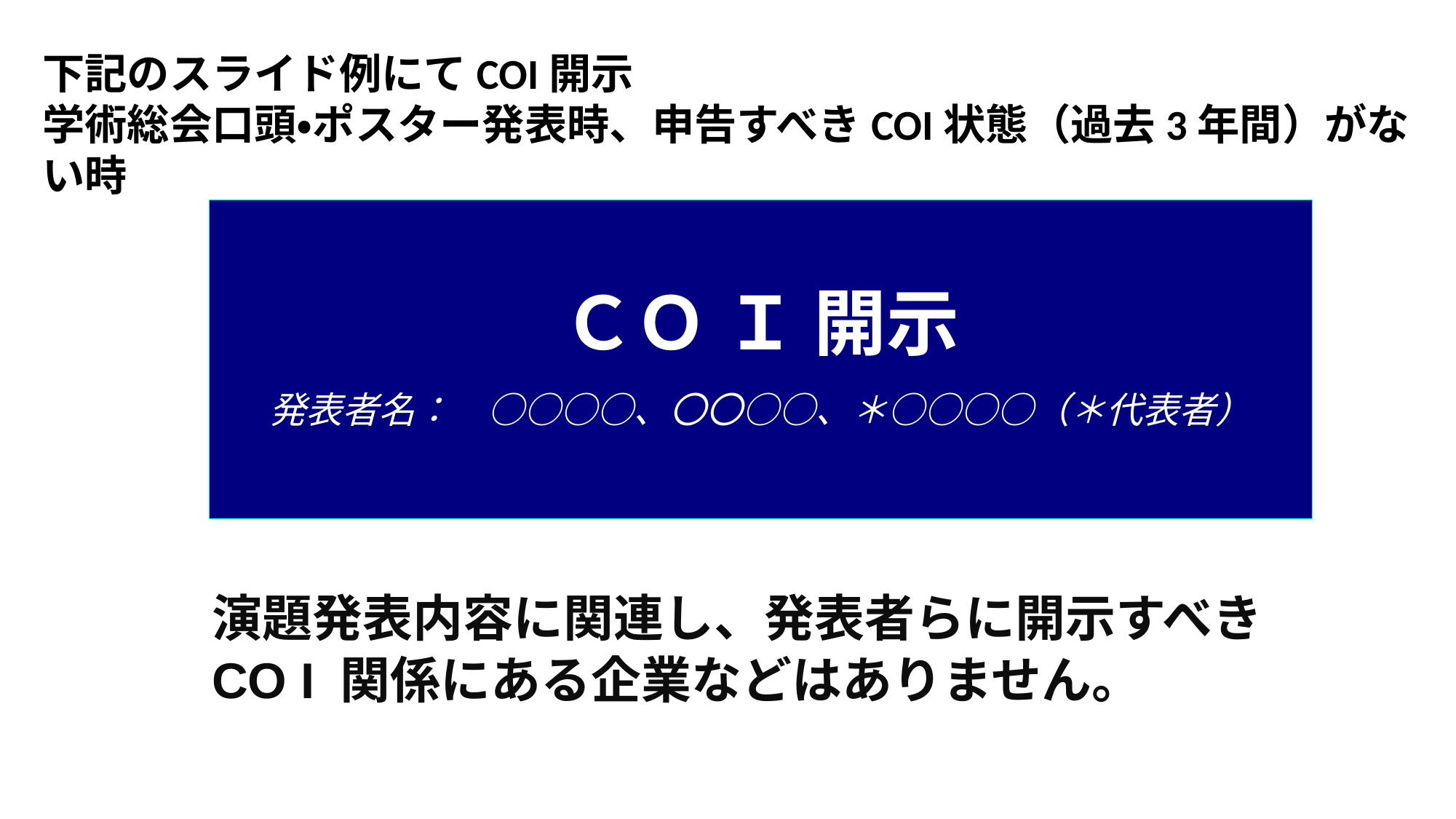

下記のスライド例にてCOI開示
学術総会口頭・ポスター発表時、申告すべきCOI状態（過去3年間）がない時
# ＣＯ Ｉ 開示 　 発表者名：　○○○○、〇〇○○、＊○○○○（＊代表者）

演題発表内容に関連し、発表者らに開示すべき
CO I 関係にある企業などはありません。